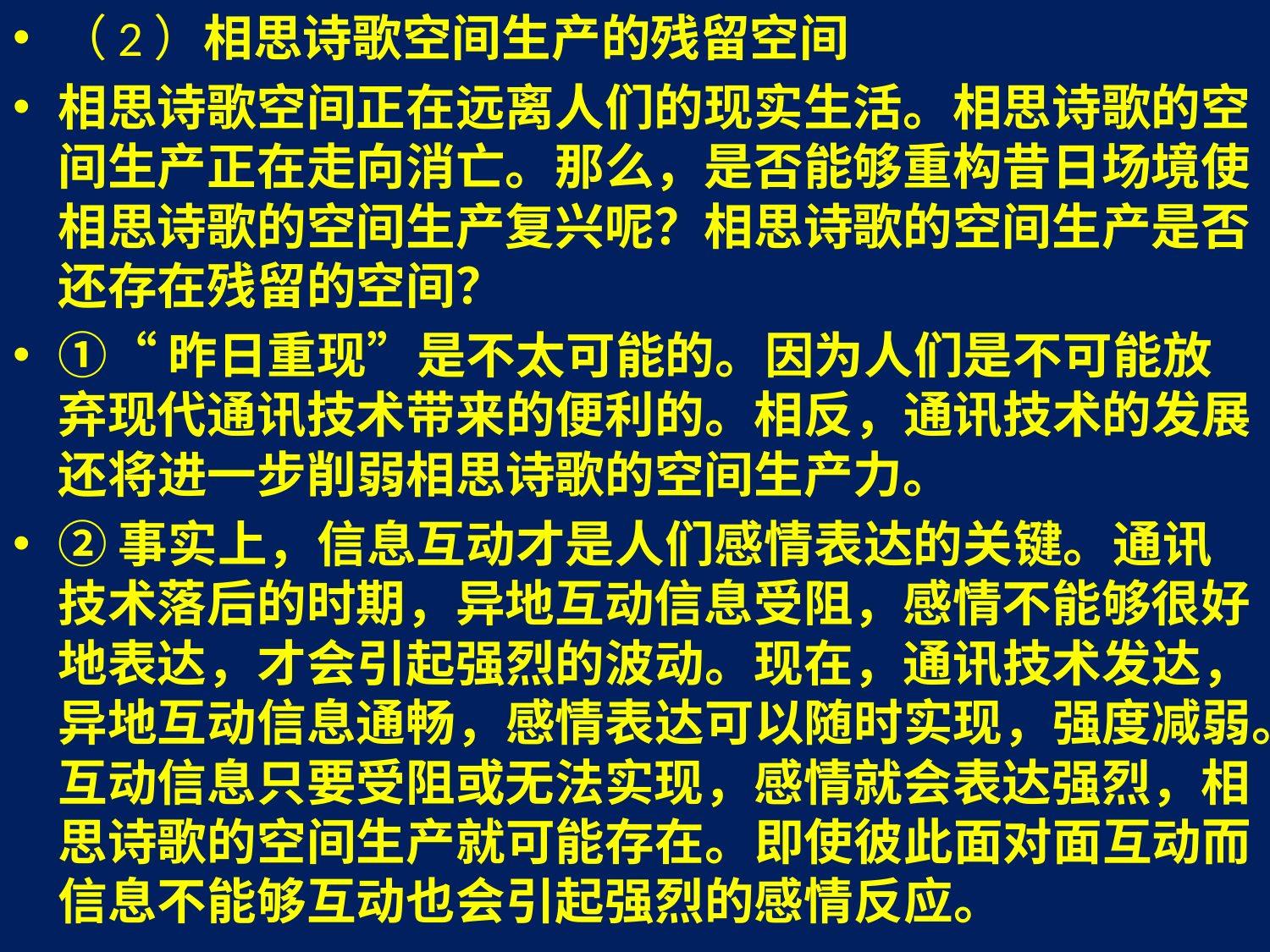

（2）相思诗歌空间生产的残留空间
相思诗歌空间正在远离人们的现实生活。相思诗歌的空间生产正在走向消亡。那么，是否能够重构昔日场境使相思诗歌的空间生产复兴呢？相思诗歌的空间生产是否还存在残留的空间？
①“昨日重现”是不太可能的。因为人们是不可能放弃现代通讯技术带来的便利的。相反，通讯技术的发展还将进一步削弱相思诗歌的空间生产力。
②事实上，信息互动才是人们感情表达的关键。通讯技术落后的时期，异地互动信息受阻，感情不能够很好地表达，才会引起强烈的波动。现在，通讯技术发达，异地互动信息通畅，感情表达可以随时实现，强度减弱。互动信息只要受阻或无法实现，感情就会表达强烈，相思诗歌的空间生产就可能存在。即使彼此面对面互动而信息不能够互动也会引起强烈的感情反应。